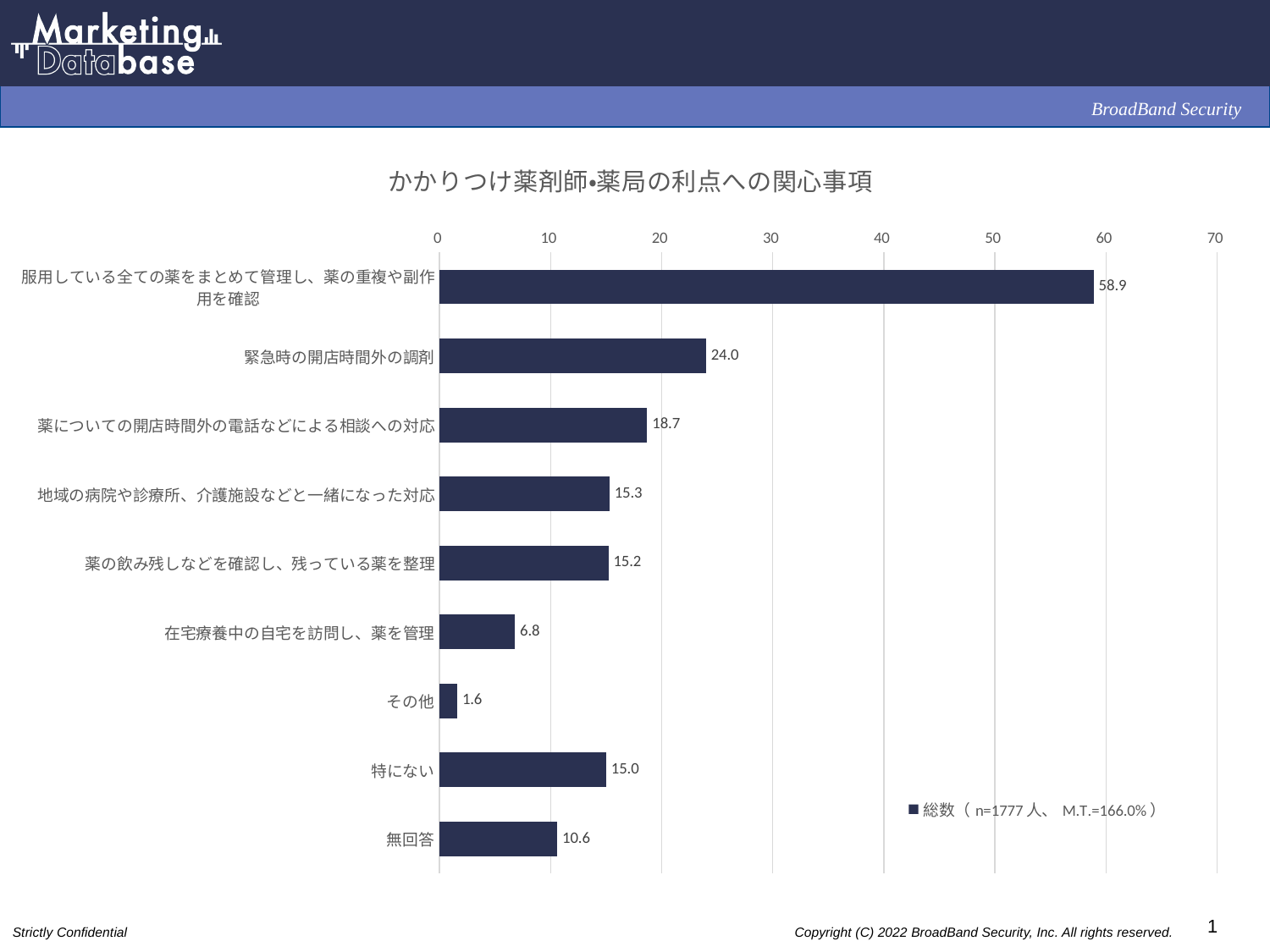

### Chart: かかりつけ薬剤師・薬局の利点への関心事項

| Category | 総数（n=1777人、M.T.=166.0%） |
|---|---|
| 服用している全ての薬をまとめて管理し、薬の重複や副作用を確認 | 58.9 |
| 緊急時の開店時間外の調剤 | 24.0 |
| 薬についての開店時間外の電話などによる相談への対応 | 18.7 |
| 地域の病院や診療所、介護施設などと一緒になった対応 | 15.3 |
| 薬の飲み残しなどを確認し、残っている薬を整理 | 15.2 |
| 在宅療養中の自宅を訪問し、薬を管理 | 6.8 |
| その他 | 1.6 |
| 特にない | 15.0 |
| 無回答 | 10.6 |